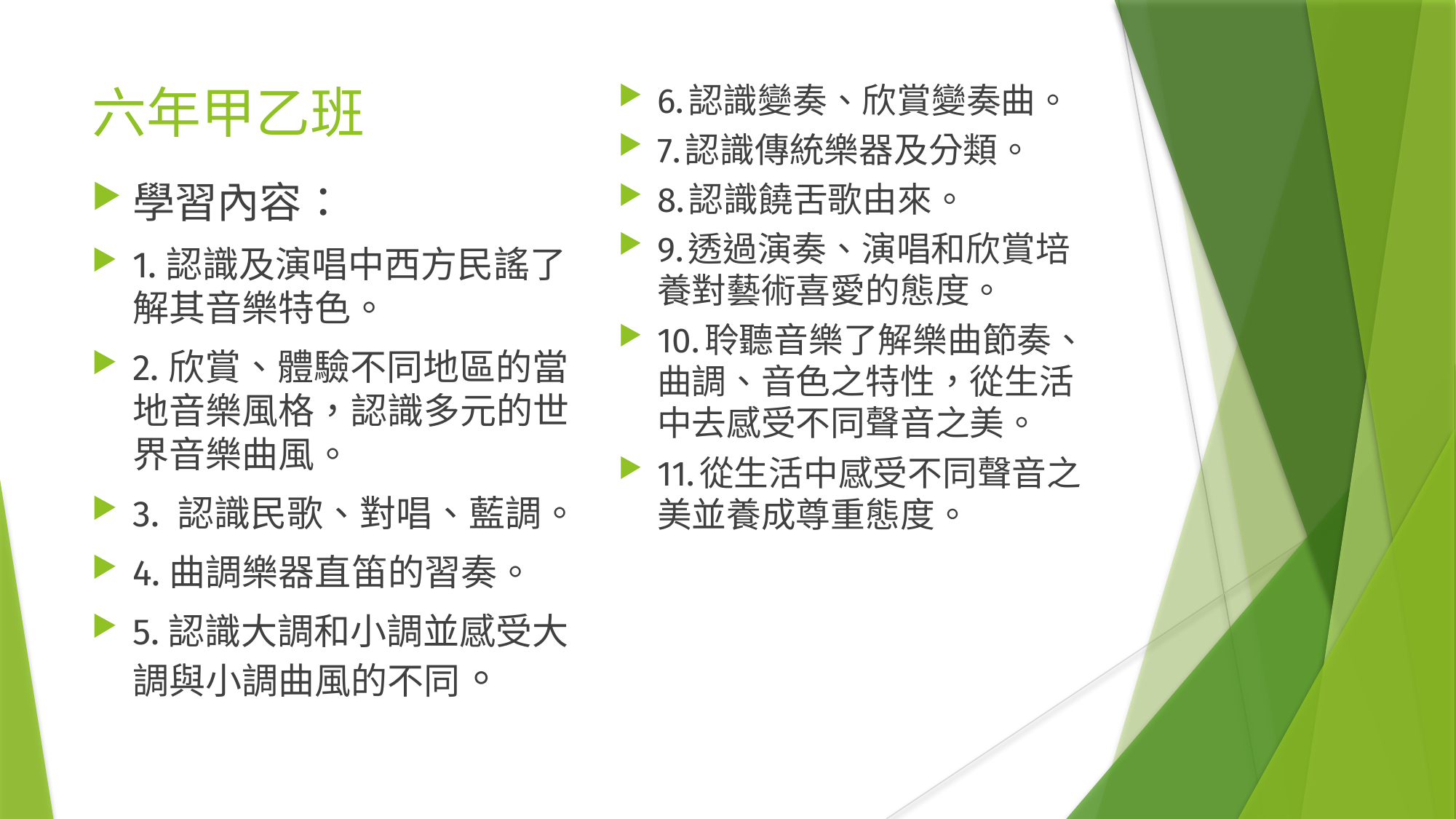

# 六年甲乙班
6.認識變奏、欣賞變奏曲。
7.認識傳統樂器及分類。
8.認識饒舌歌由來。
9.透過演奏、演唱和欣賞培養對藝術喜愛的態度。
10.聆聽音樂了解樂曲節奏、曲調、音色之特性，從生活中去感受不同聲音之美。
11.從生活中感受不同聲音之美並養成尊重態度。

學習內容：
1.認識及演唱中西方民謠了解其音樂特色。
2.欣賞、體驗不同地區的當地音樂風格，認識多元的世界音樂曲風。
3. 認識民歌、對唱、藍調。
4.曲調樂器直笛的習奏。
5.認識大調和小調並感受大調與小調曲風的不同。